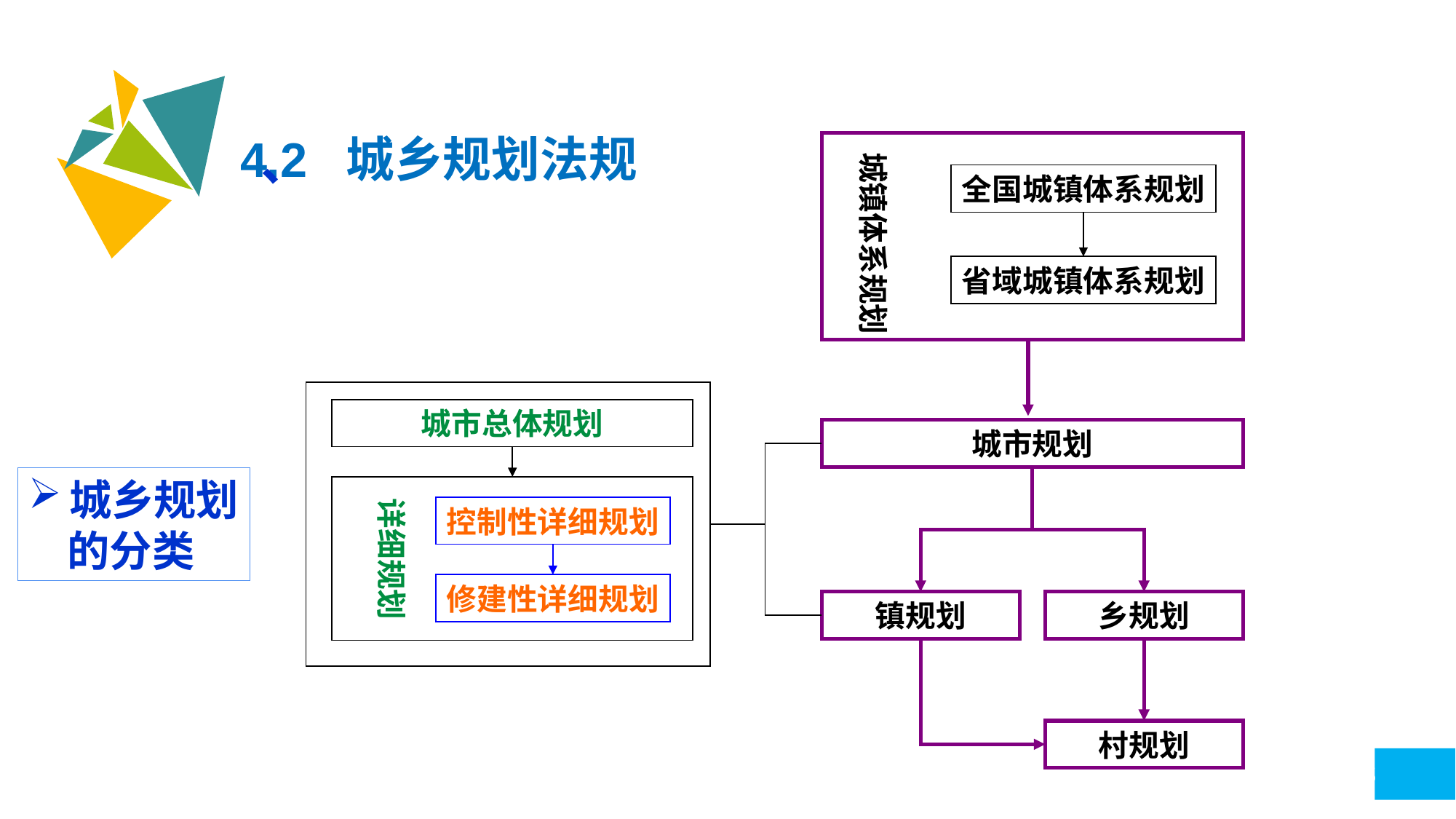

4.2  城乡规划法规

、

城镇体系规划
全国城镇体系规划
省域城镇体系规划

城市总体规划
城市规划
城乡规划
   的分类

详细规划
控制性详细规划
修建性详细规划
镇规划
乡规划
村规划